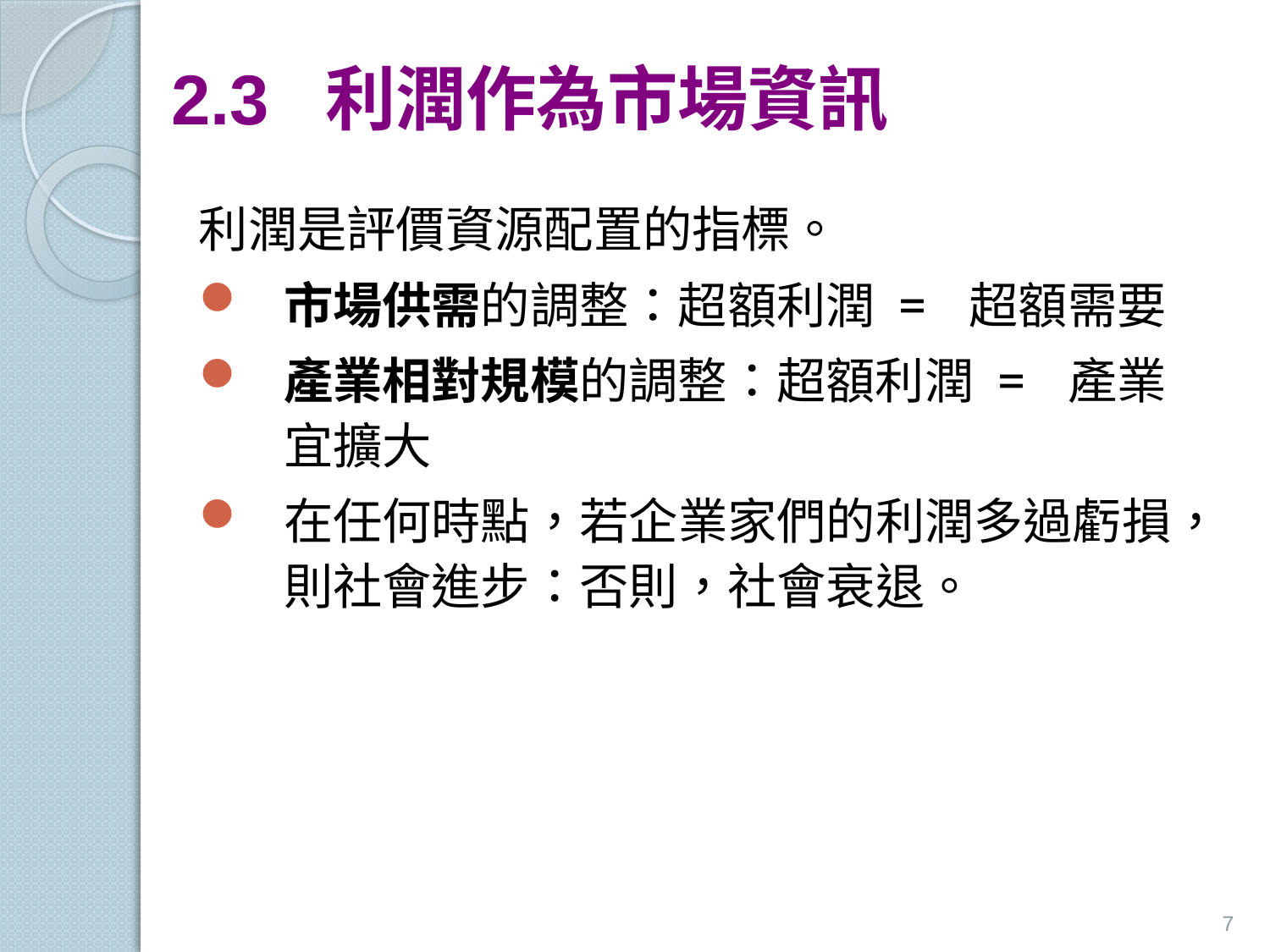

# 2.3  利潤作為市場資訊
利潤是評價資源配置的指標。
市場供需的調整：超額利潤 = 超額需要
產業相對規模的調整：超額利潤 = 產業宜擴大
在任何時點，若企業家們的利潤多過虧損，則社會進步：否則，社會衰退。
7